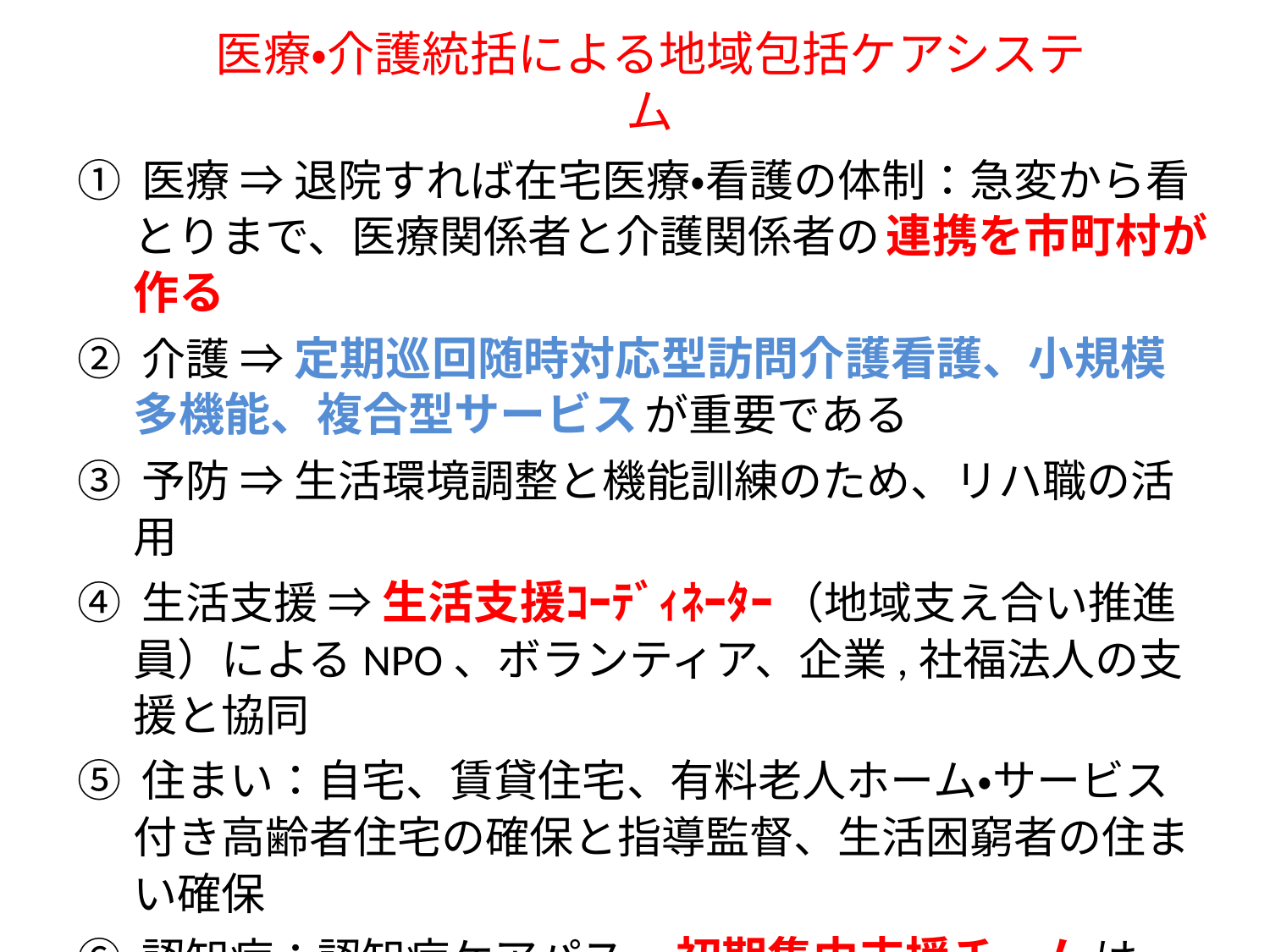

# 医療・介護統括による地域包括ケアシステム
① 医療 ⇒ 退院すれば在宅医療・看護の体制：急変から看とりまで、医療関係者と介護関係者の 連携を市町村が作る
② 介護 ⇒ 定期巡回随時対応型訪問介護看護、小規模多機能、複合型サービス が重要である
③ 予防 ⇒ 生活環境調整と機能訓練のため、リハ職の活用
④ 生活支援 ⇒ 生活支援ｺｰﾃﾞｨﾈｰﾀｰ （地域支え合い推進員）によるNPO、ボランティア、企業,社福法人の支援と協同
⑤ 住まい：自宅、賃貸住宅、有料老人ホーム・サービス付き高齢者住宅の確保と指導監督、生活困窮者の住まい確保
⑥ 認知症：認知症ケアパス、 初期集中支援チーム はH30年には全市町村に作る
⑦ かかりつけ調剤薬局が担い手の１つに位置づけられる